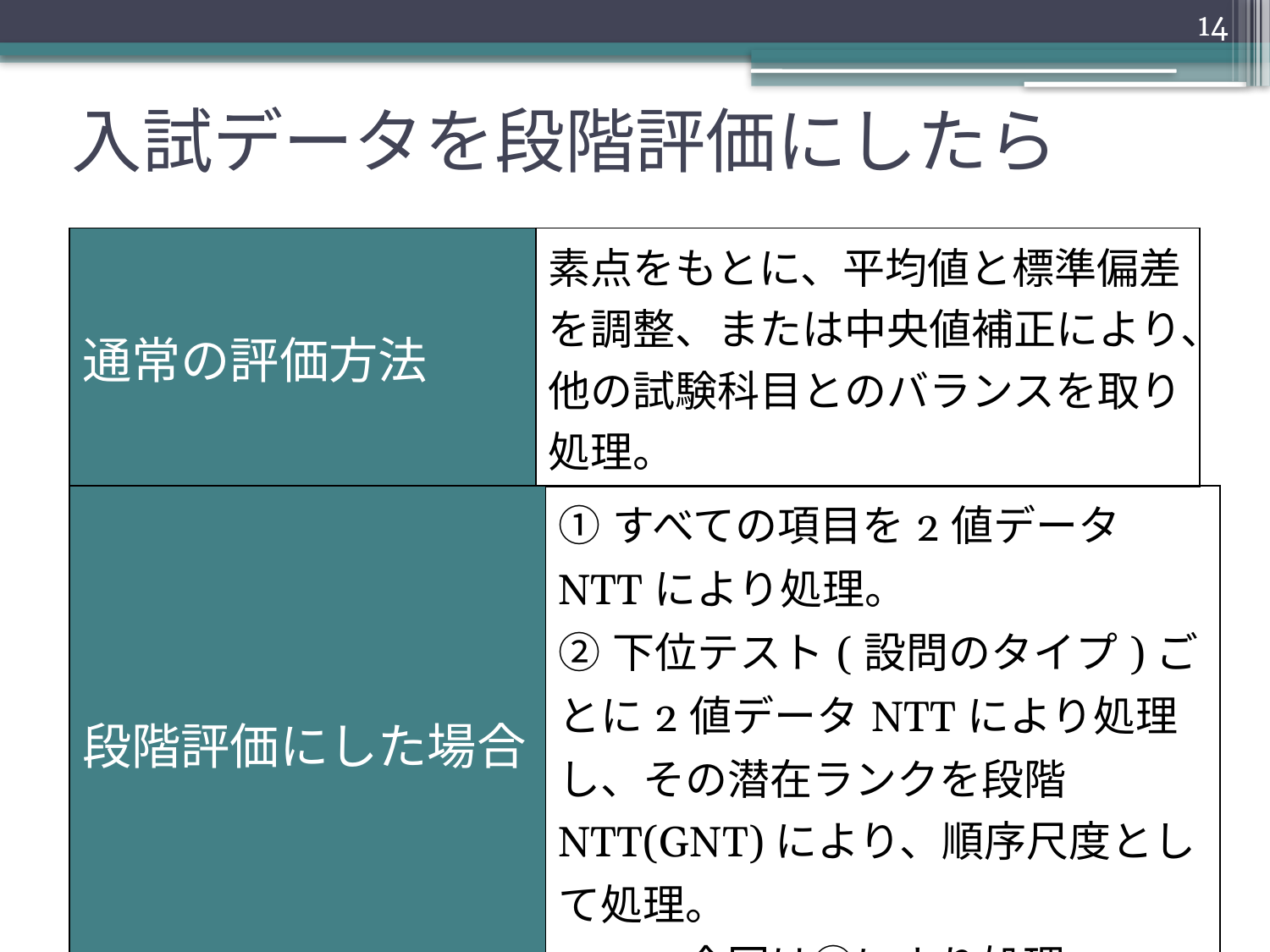

14
# 入試データを段階評価にしたら
| 通常の評価方法 | 素点をもとに、平均値と標準偏差を調整、または中央値補正により、他の試験科目とのバランスを取り処理。 |
| --- | --- |
| 段階評価にした場合 | ①すべての項目を2値データNTTにより処理。 ②下位テスト(設問のタイプ)ごとに2値データNTTにより処理し、その潜在ランクを段階NTT(GNT)により、順序尺度として処理。 　　→今回は①により処理 |
| --- | --- |